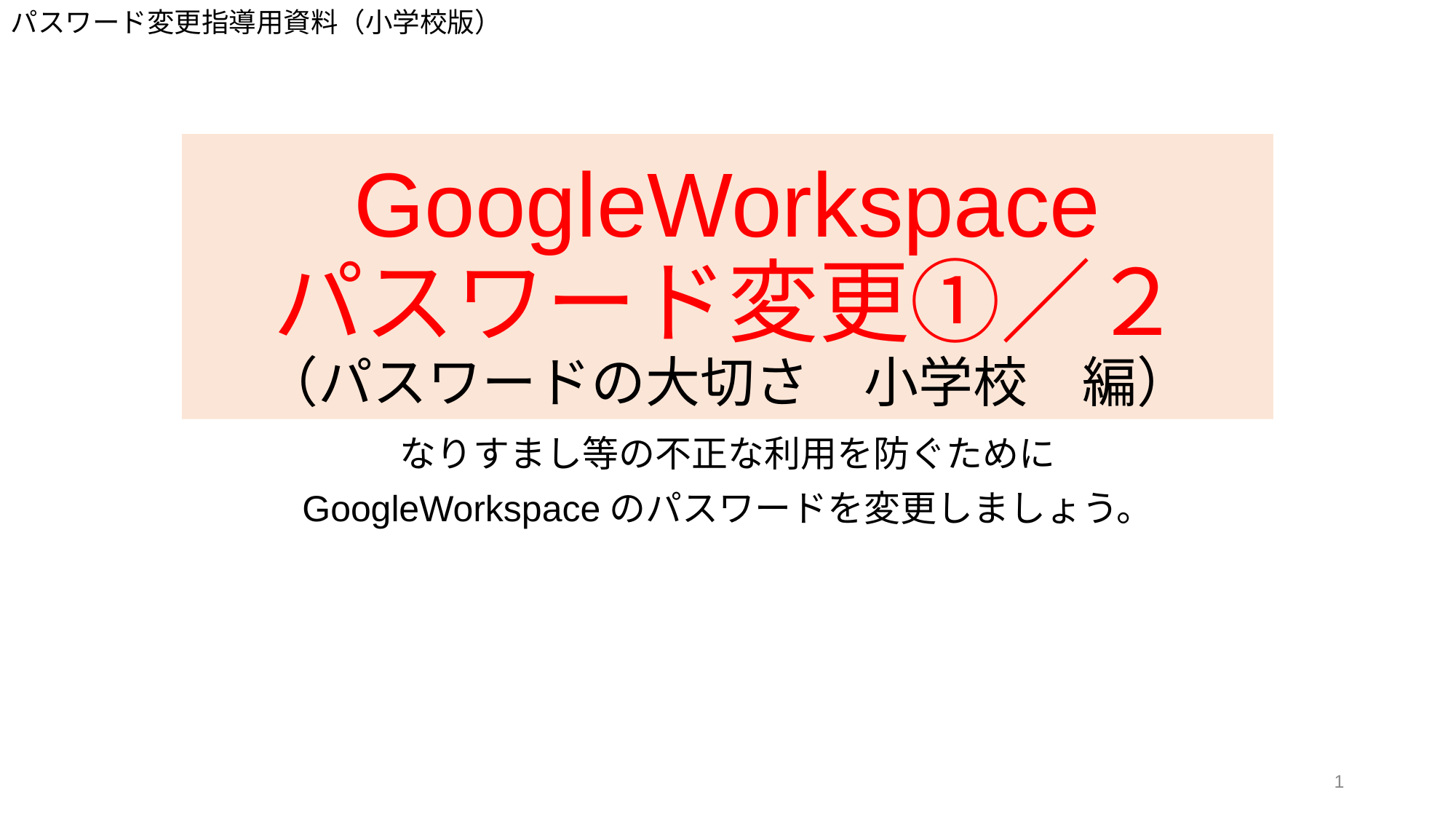

パスワード変更指導用資料（小学校版）
# GoogleWorkspace パスワード変更①／２ （パスワードの大切さ　小学校　編）
なりすまし等の不正な利用を防ぐために
GoogleWorkspaceのパスワードを変更しましょう。
1